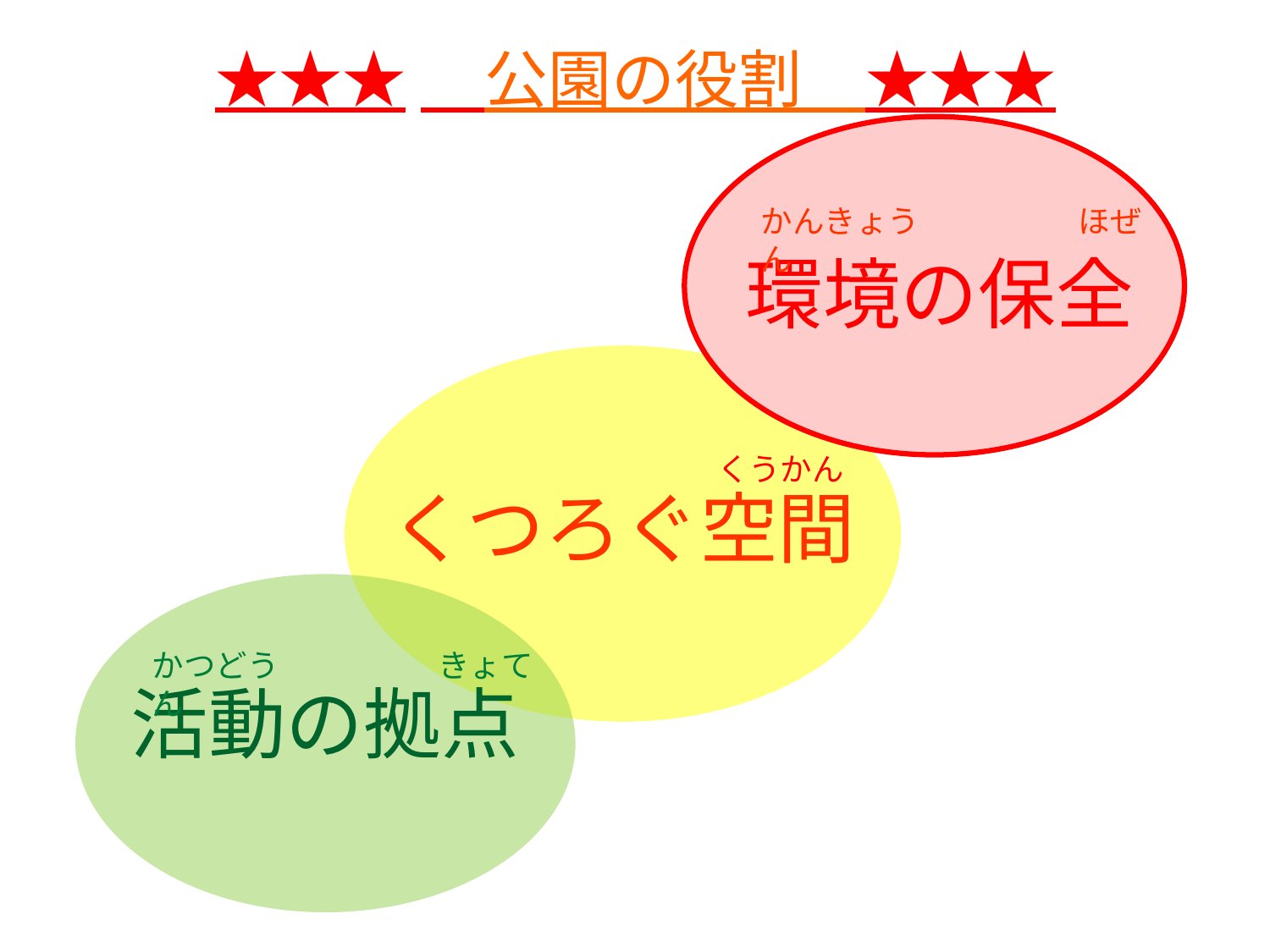

★★★　公園の役割　★★★

かんきょう　　　　　ほぜん
環境の保全

くつろぐ空間
くうかん

活動の拠点
かつどう　　　　　きょてん